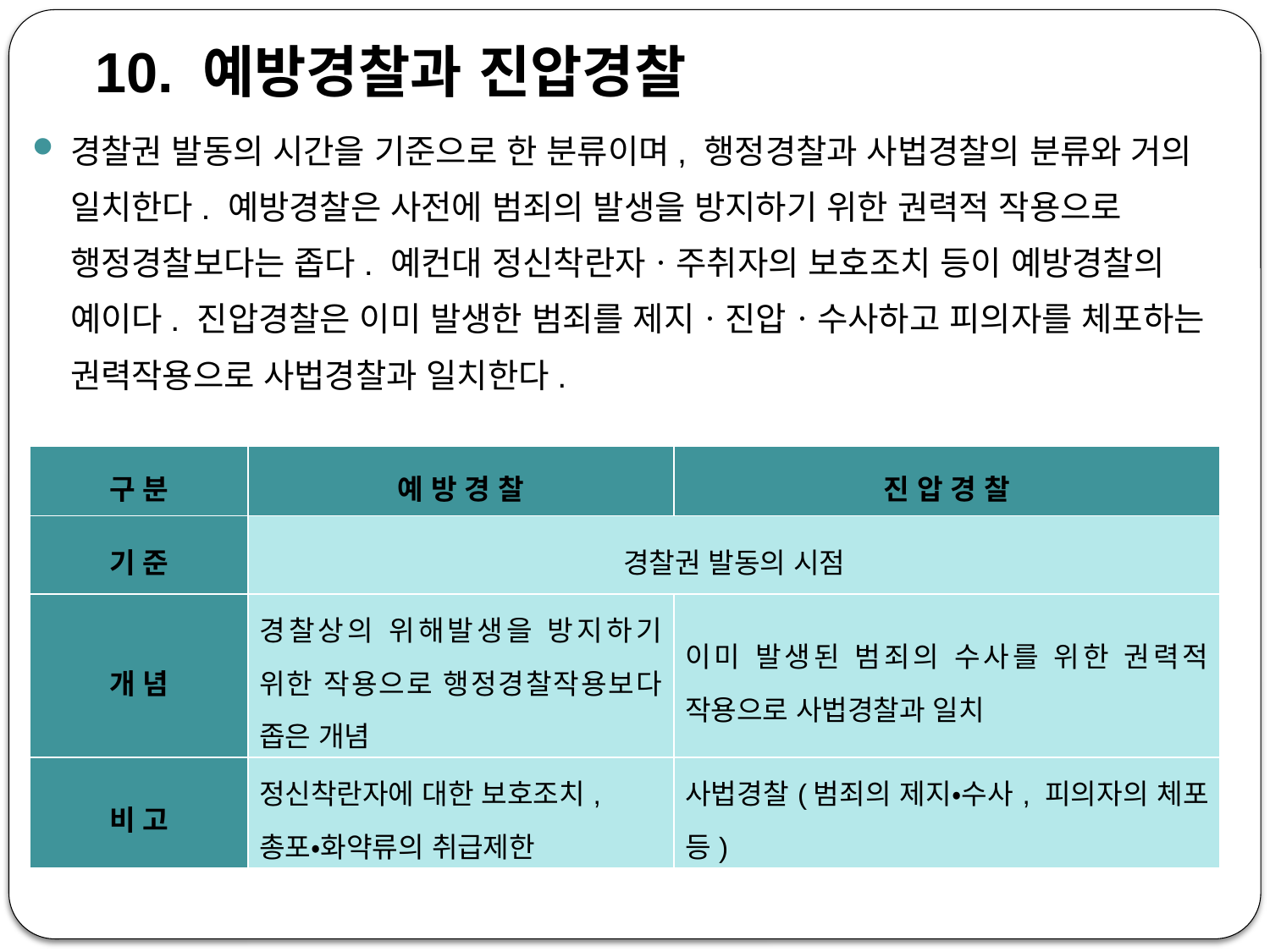

10. 예방경찰과 진압경찰
경찰권 발동의 시간을 기준으로 한 분류이며, 행정경찰과 사법경찰의 분류와 거의 일치한다. 예방경찰은 사전에 범죄의 발생을 방지하기 위한 권력적 작용으로 행정경찰보다는 좁다. 예컨대 정신착란자ㆍ주취자의 보호조치 등이 예방경찰의 예이다. 진압경찰은 이미 발생한 범죄를 제지ㆍ진압ㆍ수사하고 피의자를 체포하는 권력작용으로 사법경찰과 일치한다.

| 구 분 | 예 방 경 찰 | 진 압 경 찰 |
| --- | --- | --- |
| 기 준 | 경찰권 발동의 시점 |  |
| 개 념 | 경찰상의 위해발생을 방지하기 위한 작용으로 행정경찰작용보다 좁은 개념 | 이미 발생된 범죄의 수사를 위한 권력적 작용으로 사법경찰과 일치 |
| 비 고 | 정신착란자에 대한 보호조치, 총포‧화약류의 취급제한 | 사법경찰(범죄의 제지‧수사, 피의자의 체포 등) |